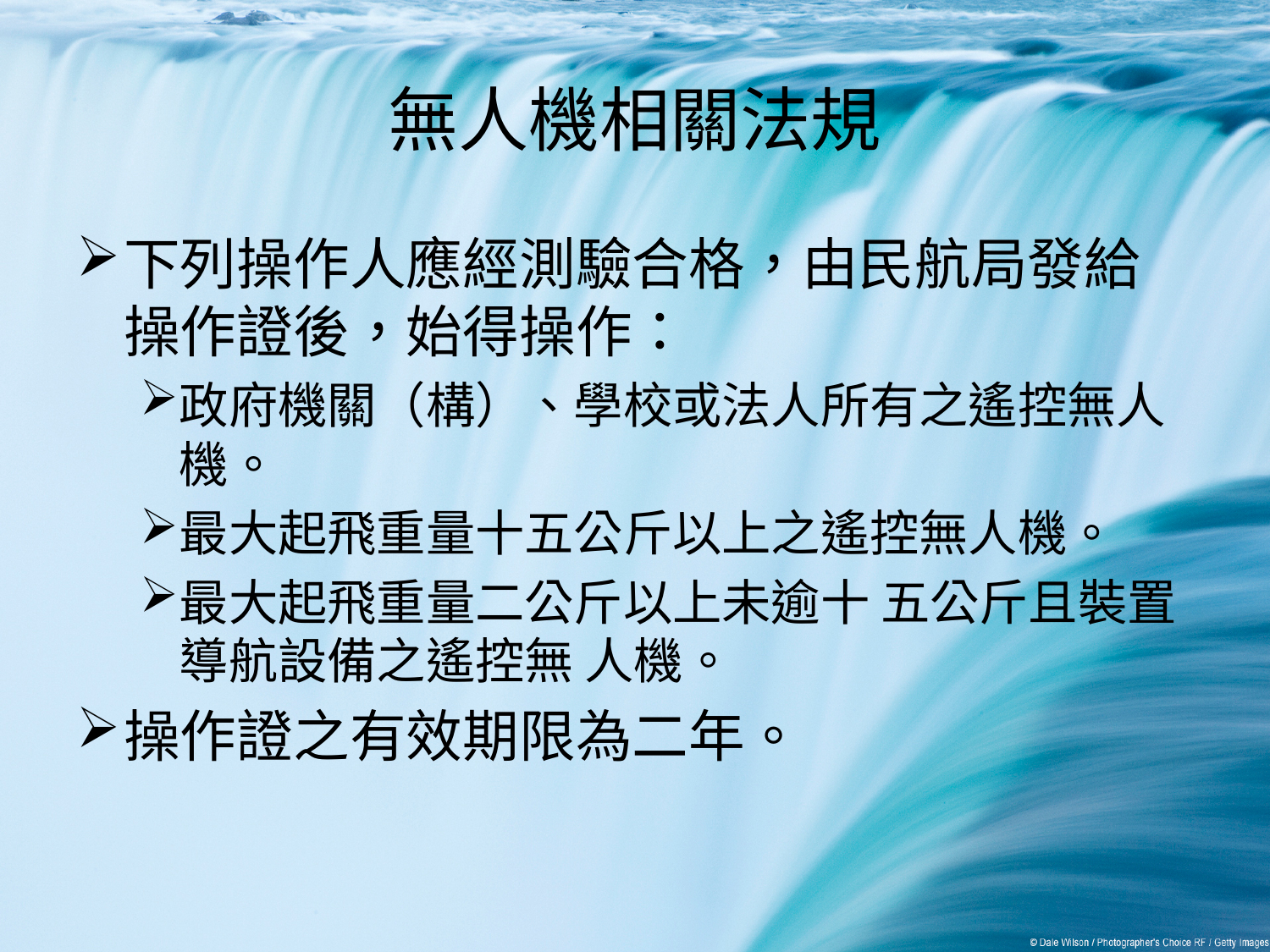

# 無人機相關法規
下列操作人應經測驗合格，由民航局發給操作證後，始得操作：
政府機關（構）、學校或法人所有之遙控無人機。
最大起飛重量十五公斤以上之遙控無人機。
最大起飛重量二公斤以上未逾十 五公斤且裝置導航設備之遙控無 人機。
操作證之有效期限為二年。